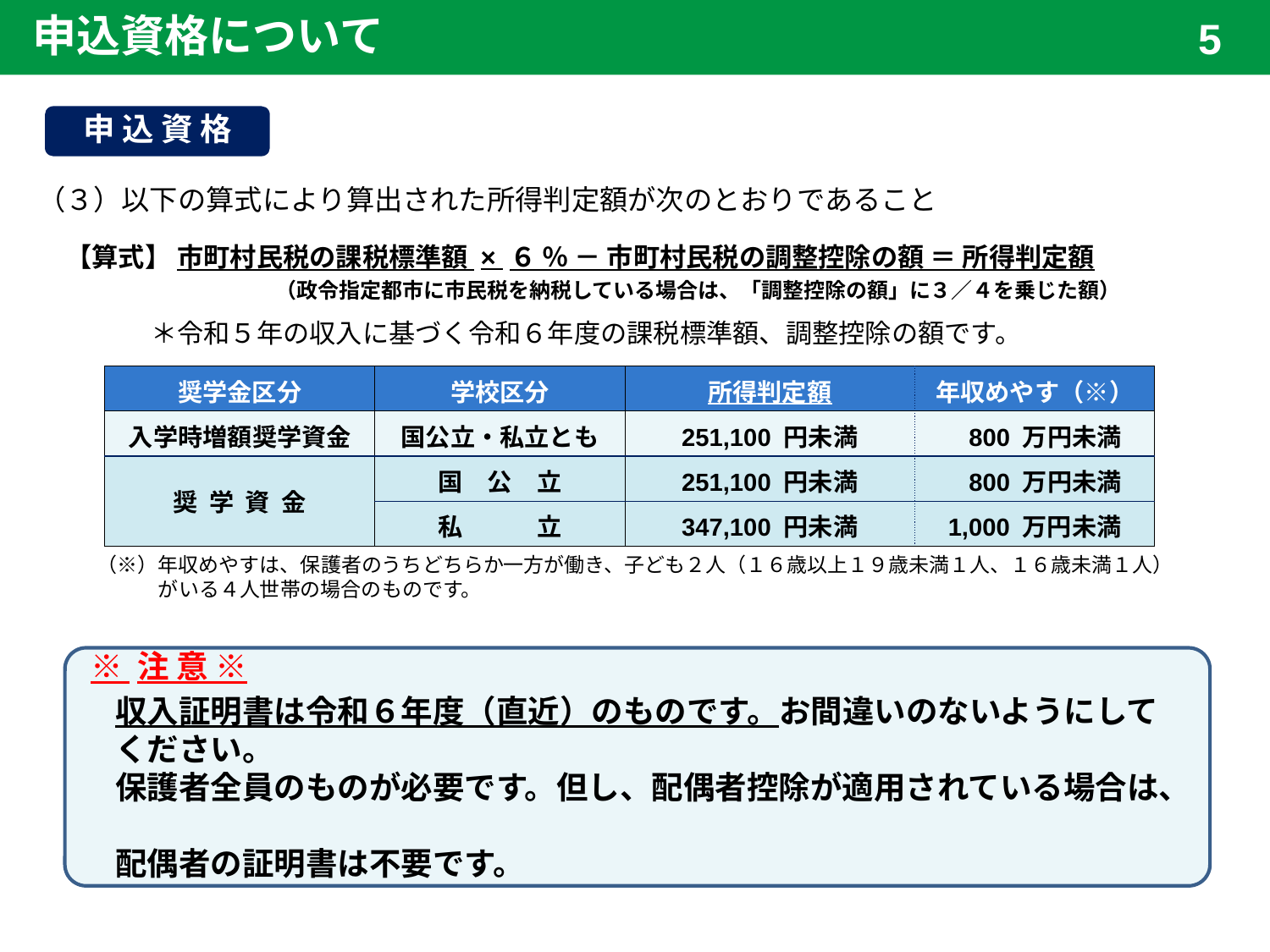

申込資格について
5
申 込 資 格
（３）以下の算式により算出された所得判定額が次のとおりであること

　【算式】 市町村民税の課税標準額 × ６ ％ － 市町村民税の調整控除の額 ＝ 所得判定額
　　　　　　　　　　　　 （政令指定都市に市民税を納税している場合は、「調整控除の額」に３／４を乗じた額）

　　         ＊令和５年の収入に基づく令和６年度の課税標準額、調整控除の額です。

| 奨学金区分 | 学校区分 | 所得判定額 | 年収めやす（※） |
| --- | --- | --- | --- |
| 入学時増額奨学資金 | 国公立・私立とも | 251,100 円未満 | 800 万円未満 |
| 奨 学 資 金 | 国　公　立 | 251,100 円未満 | 800 万円未満 |
|  | 私　　　立 | 347,100 円未満 | 1,000 万円未満 |
（※）年収めやすは、保護者のうちどちらか一方が働き、子ども２人（１６歳以上１９歳未満１人、１６歳未満１人）
　　　がいる４人世帯の場合のものです。
 ※ 注 意 ※

　収入証明書は令和６年度（直近）のものです。お間違いのないようにして
　ください。
　保護者全員のものが必要です。但し、配偶者控除が適用されている場合は、
　配偶者の証明書は不要です。